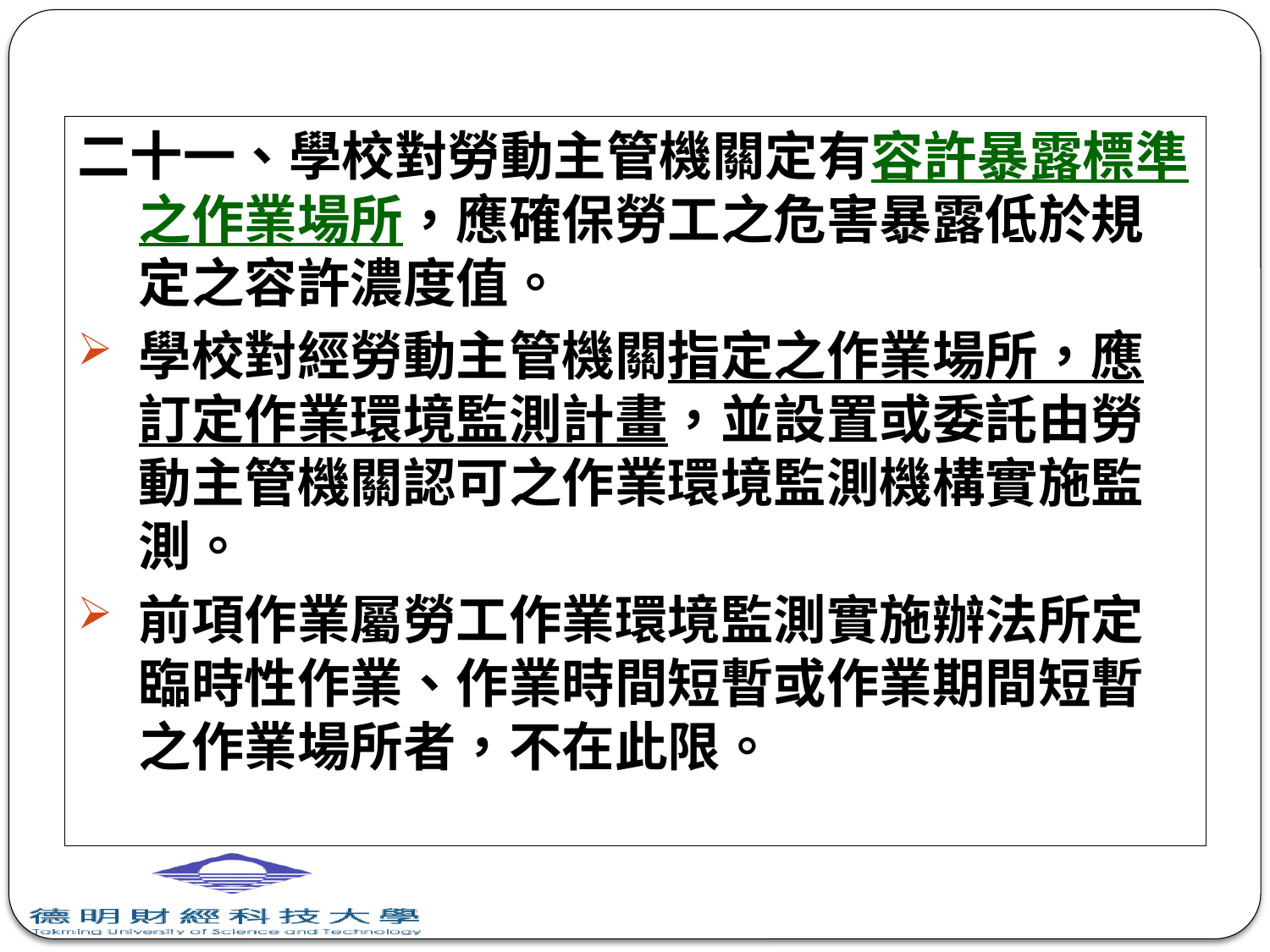

二十一、學校對勞動主管機關定有容許暴露標準之作業場所，應確保勞工之危害暴露低於規定之容許濃度值。
學校對經勞動主管機關指定之作業場所，應訂定作業環境監測計畫，並設置或委託由勞動主管機關認可之作業環境監測機構實施監測。
前項作業屬勞工作業環境監測實施辦法所定臨時性作業、作業時間短暫或作業期間短暫之作業場所者，不在此限。